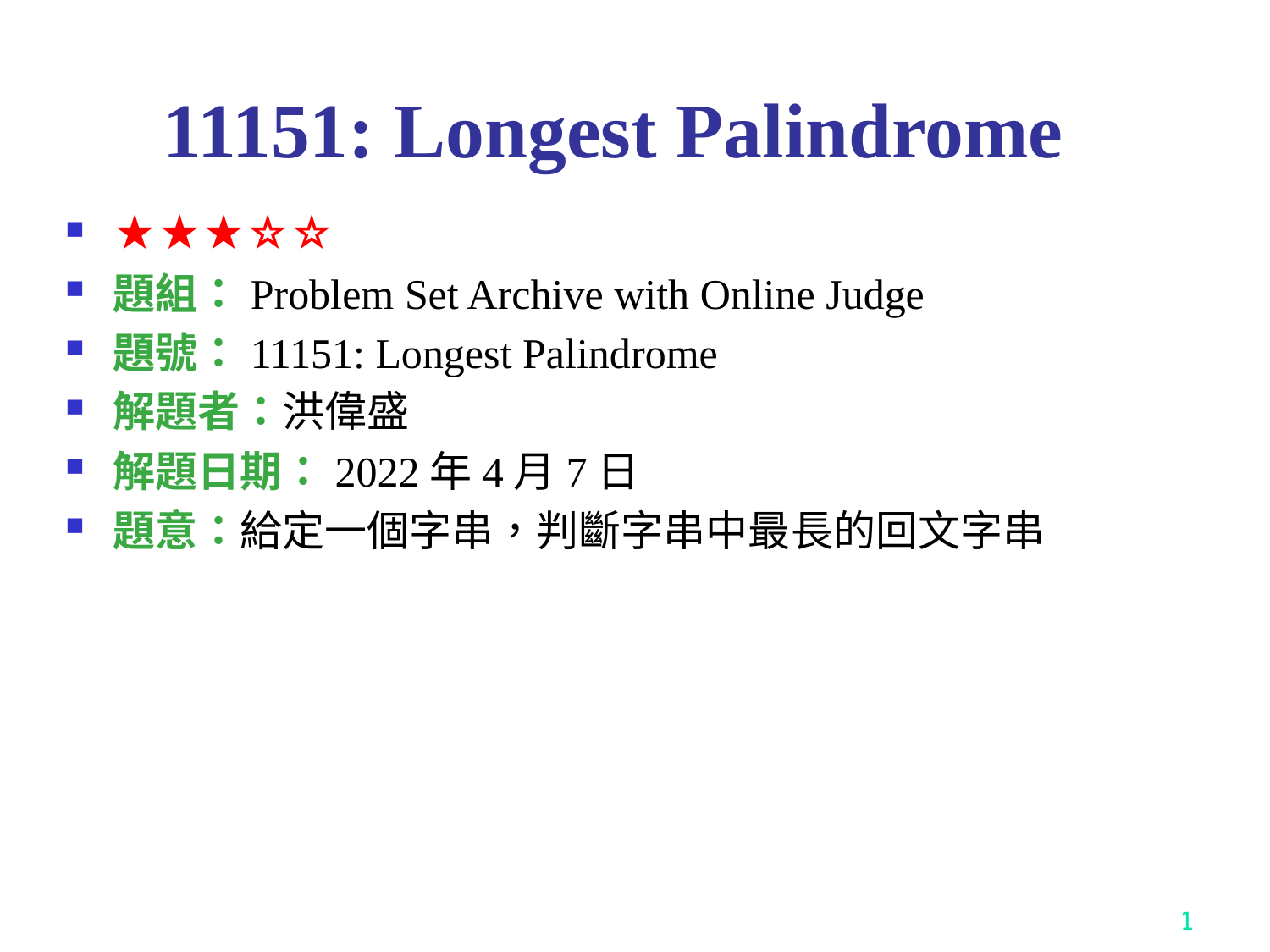

# 11151: Longest Palindrome
★★★☆☆
題組：Problem Set Archive with Online Judge
題號：11151: Longest Palindrome
解題者：洪偉盛
解題日期：2022年4月7日
題意：給定一個字串，判斷字串中最長的回文字串
1